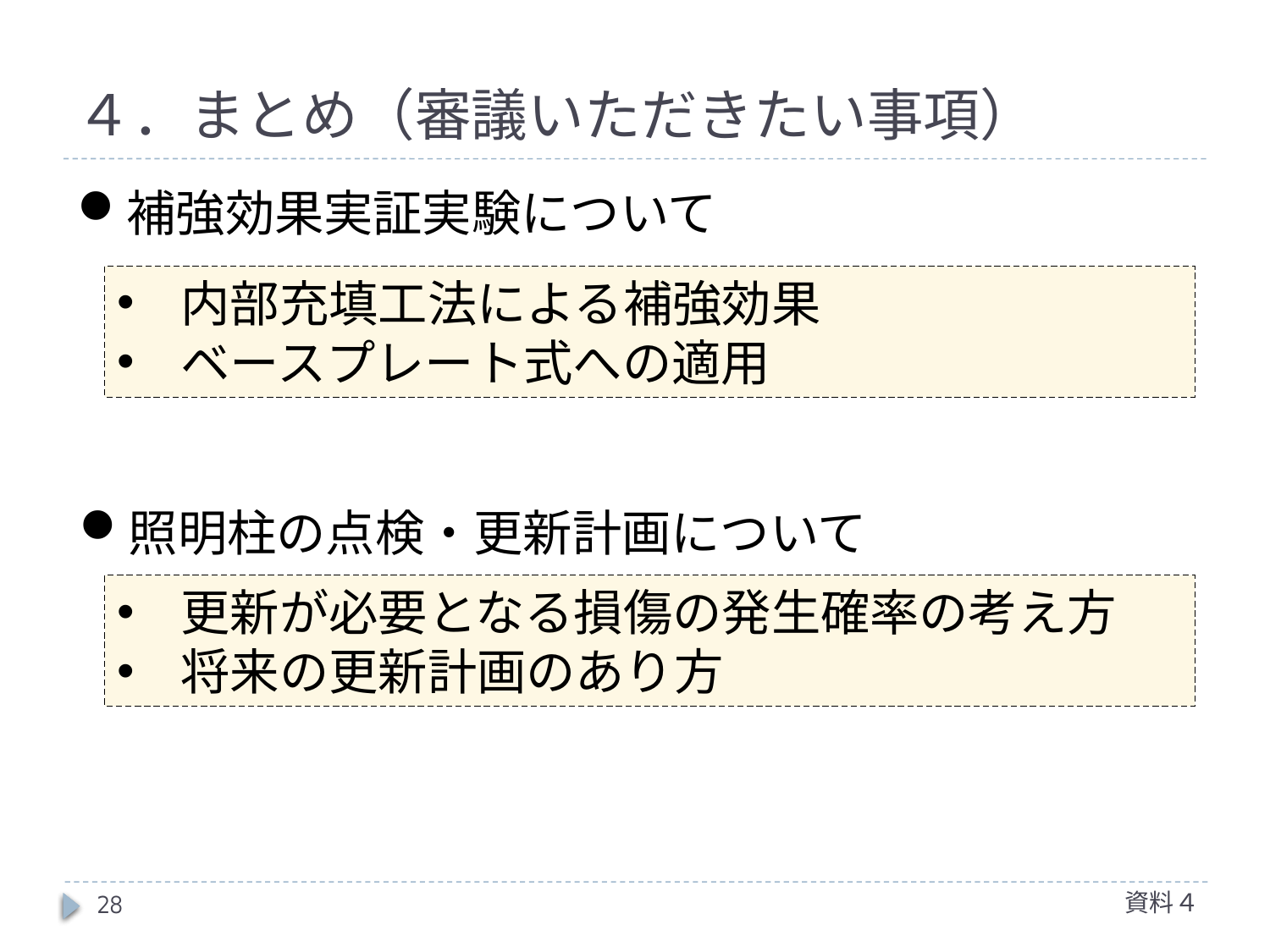

# ４．まとめ（審議いただきたい事項）
補強効果実証実験について
内部充填工法による補強効果
ベースプレート式への適用
照明柱の点検・更新計画について
更新が必要となる損傷の発生確率の考え方
将来の更新計画のあり方
資料４
28